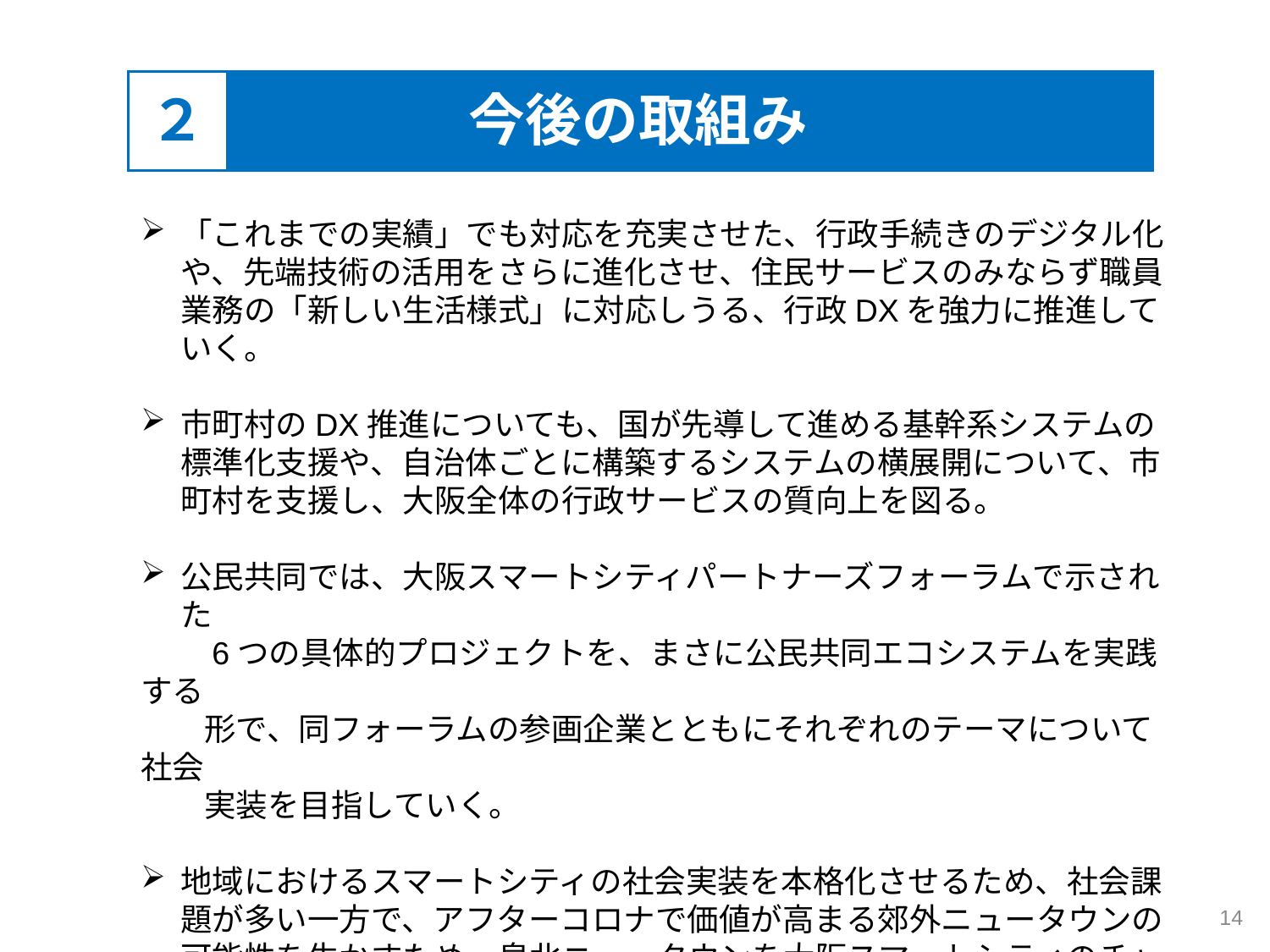

２
今後の取組み
「これまでの実績」でも対応を充実させた、行政手続きのデジタル化や、先端技術の活用をさらに進化させ、住民サービスのみならず職員業務の「新しい生活様式」に対応しうる、行政DXを強力に推進していく。

市町村のDX推進についても、国が先導して進める基幹系システムの標準化支援や、自治体ごとに構築するシステムの横展開について、市町村を支援し、大阪全体の行政サービスの質向上を図る。

公民共同では、大阪スマートシティパートナーズフォーラムで示された
　　6つの具体的プロジェクトを、まさに公民共同エコシステムを実践する
　　形で、同フォーラムの参画企業とともにそれぞれのテーマについて社会
　　実装を目指していく。

地域におけるスマートシティの社会実装を本格化させるため、社会課題が多い一方で、アフターコロナで価値が高まる郊外ニュータウンの可能性を生かすため、泉北ニュータウンを大阪スマートシティのチャレンジフィールドとして位置付ける。
14